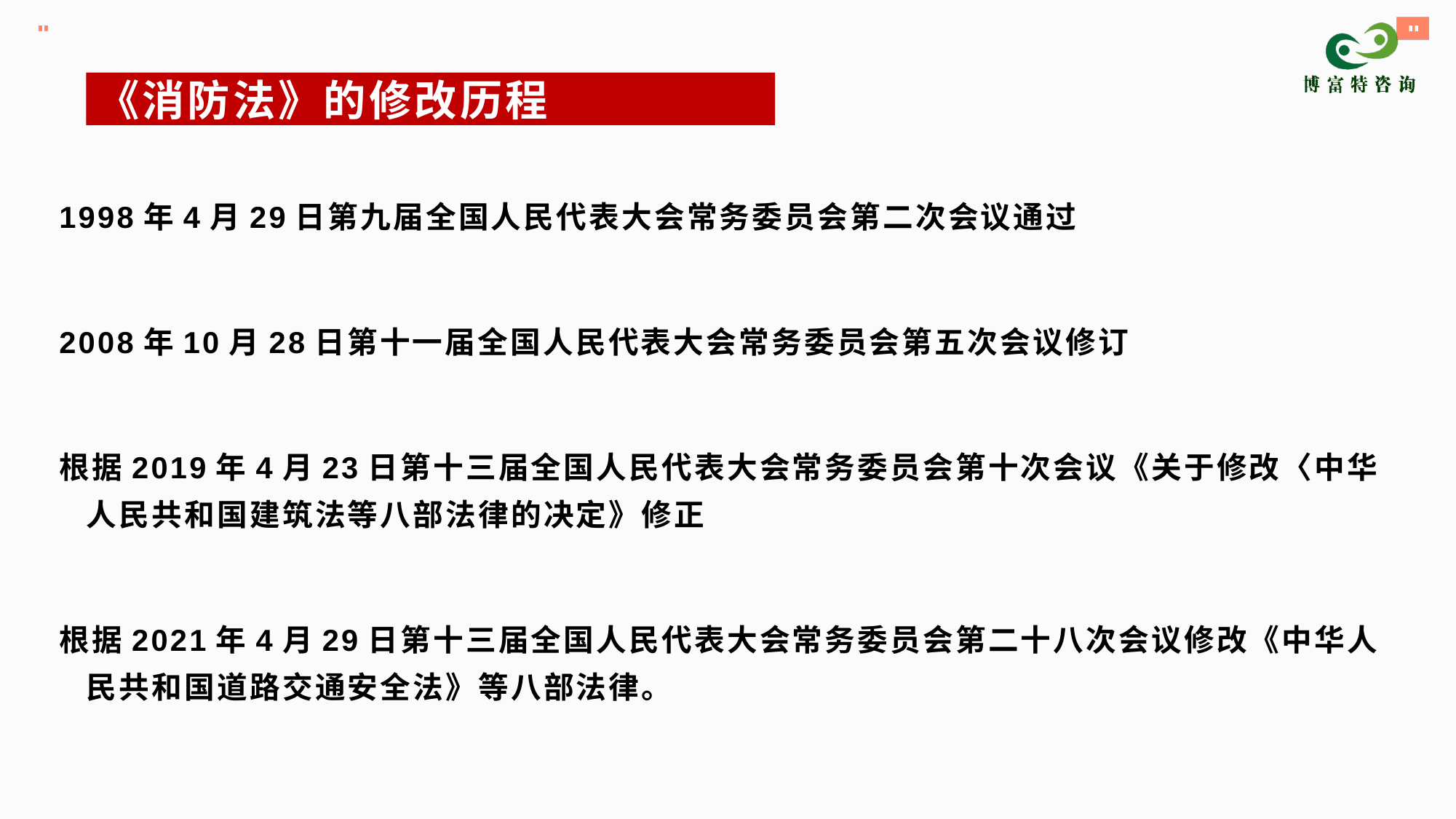

《消防法》的修改历程

1998年4月29日第九届全国人民代表大会常务委员会第二次会议通过

2008年10月28日第十一届全国人民代表大会常务委员会第五次会议修订

根据2019年4月23日第十三届全国人民代表大会常务委员会第十次会议《关于修改〈中华人民共和国建筑法等八部法律的决定》修正

根据2021年4月29日第十三届全国人民代表大会常务委员会第二十八次会议修改《中华人民共和国道路交通安全法》等八部法律。